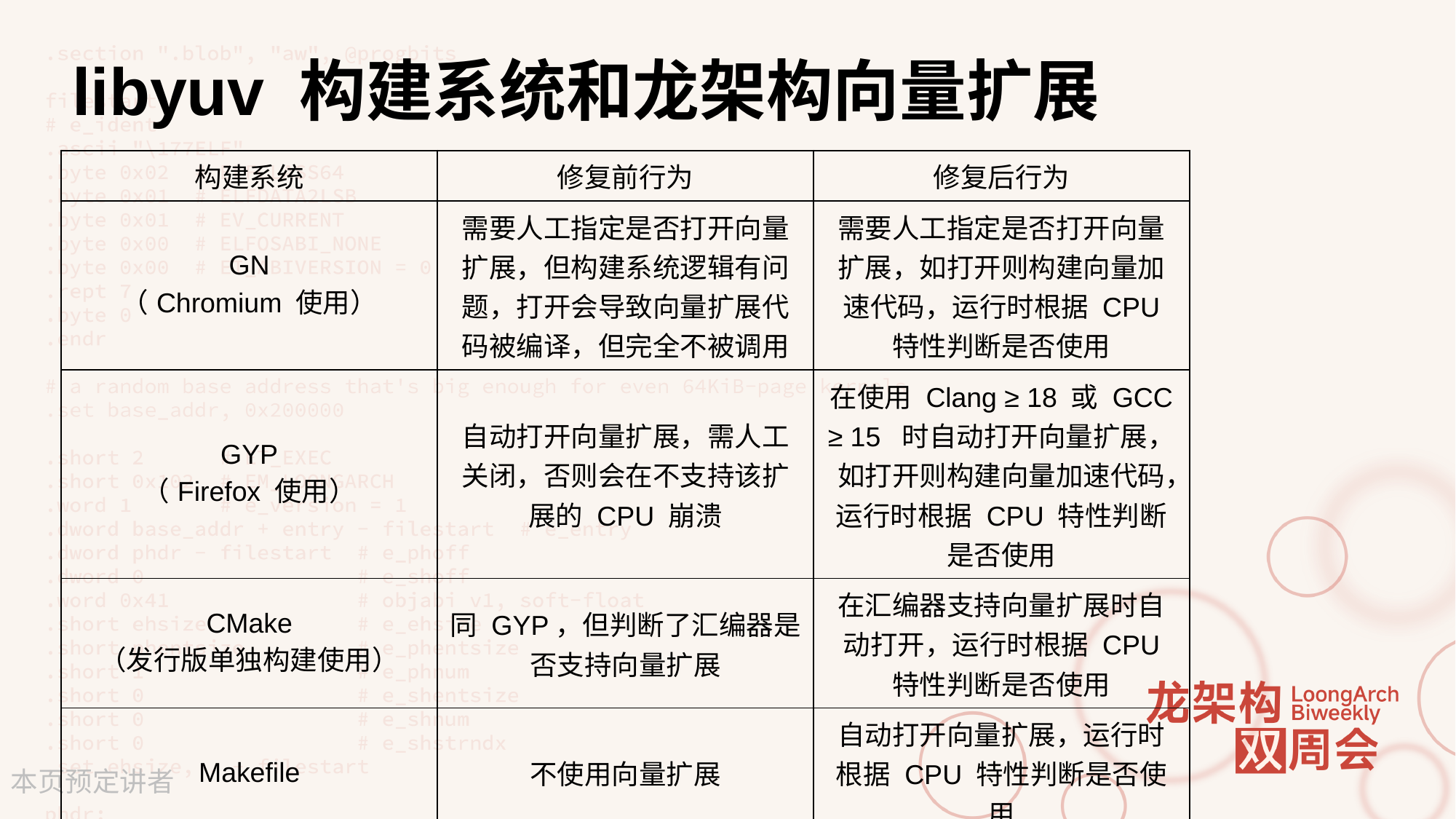

# libyuv 构建系统和龙架构向量扩展
| 构建系统 | 修复前行为 | 修复后行为 |
| --- | --- | --- |
| GN （Chromium 使用） | 需要人工指定是否打开向量扩展，但构建系统逻辑有问题，打开会导致向量扩展代码被编译，但完全不被调用 | 需要人工指定是否打开向量扩展，如打开则构建向量加速代码，运行时根据 CPU 特性判断是否使用 |
| GYP （Firefox 使用） | 自动打开向量扩展，需人工关闭，否则会在不支持该扩展的 CPU 崩溃 | 在使用 Clang ≥ 18 或 GCC ≥ 15 时自动打开向量扩展，如打开则构建向量加速代码，运行时根据 CPU 特性判断是否使用 |
| CMake （发行版单独构建使用） | 同 GYP，但判断了汇编器是否支持向量扩展 | 在汇编器支持向量扩展时自动打开，运行时根据 CPU 特性判断是否使用 |
| Makefile | 不使用向量扩展 | 自动打开向量扩展，运行时根据 CPU 特性判断是否使用 |